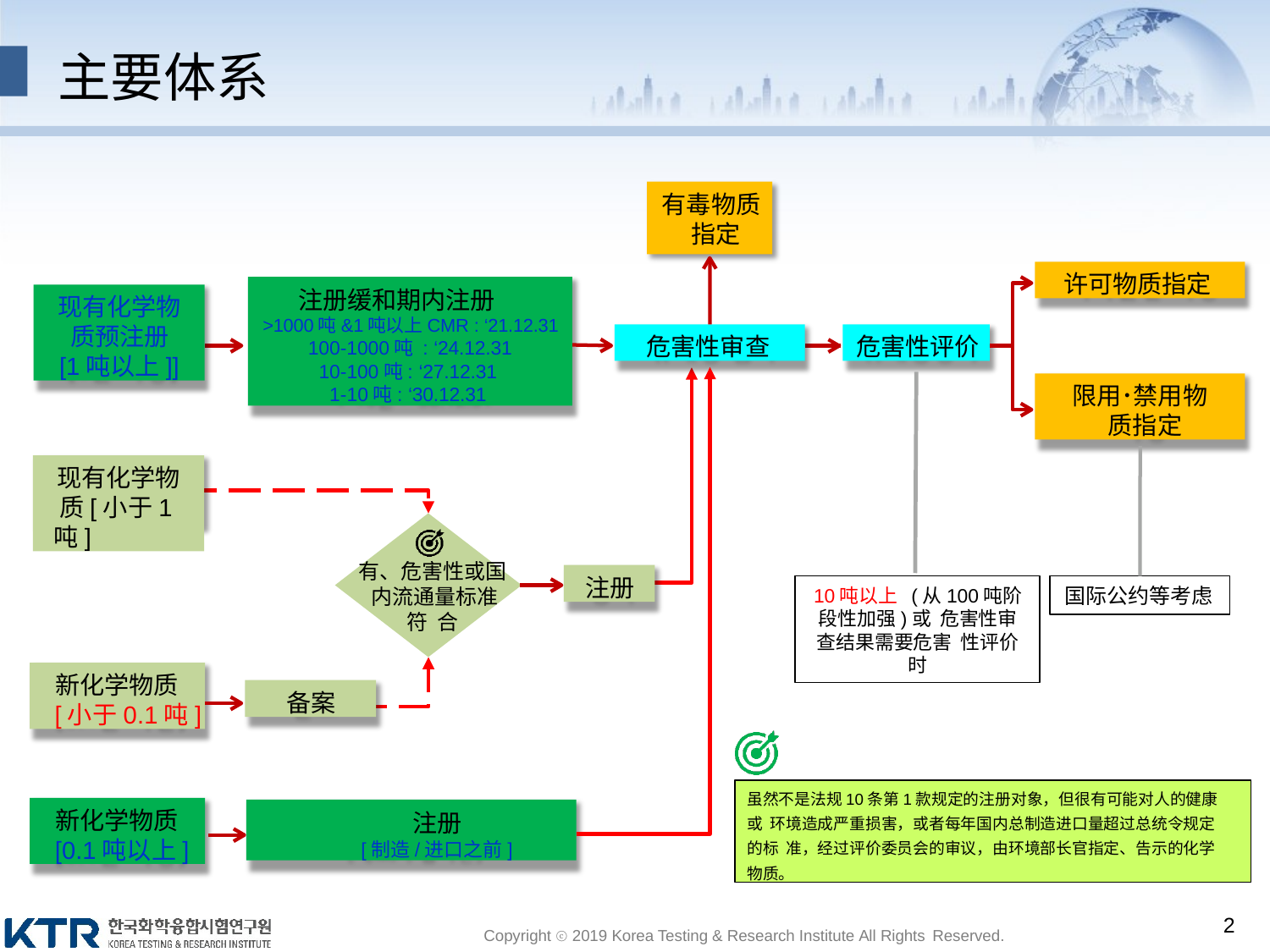

5

# 主要体系

有毒物质  指定

许可物质指定

注册缓和期内注册
>1000吨&1吨以上CMR : ‘21.12.31
100-1000吨 : ‘24.12.31
10-100吨: ‘27.12.31
1-10吨: ‘30.12.31

现有化学物  质预注册  [1吨以上]]

危害性审查
危害性评价

限用･禁用物  质指定

现有化学物  质[小于1吨]

有、危害性或国  内流通量标准符  合

注册

国际公约等考虑
10吨以上  (从100吨阶段性加强)或  危害性审查结果需要危害  性评价时

新化学物质
[小于0.1吨]

备案

虽然不是法规10条第1款规定的注册对象，但很有可能对人的健康或  环境造成严重损害，或者每年国内总制造进口量超过总统令规定的标  准，经过评价委员会的审议，由环境部长官指定、告示的化学物质。

新化学物质
[0.1吨以上]
注册
[制造/进口之前]

2

Copyright ⓒ 2019 Korea Testing & Research Institute All Rights Reserved.